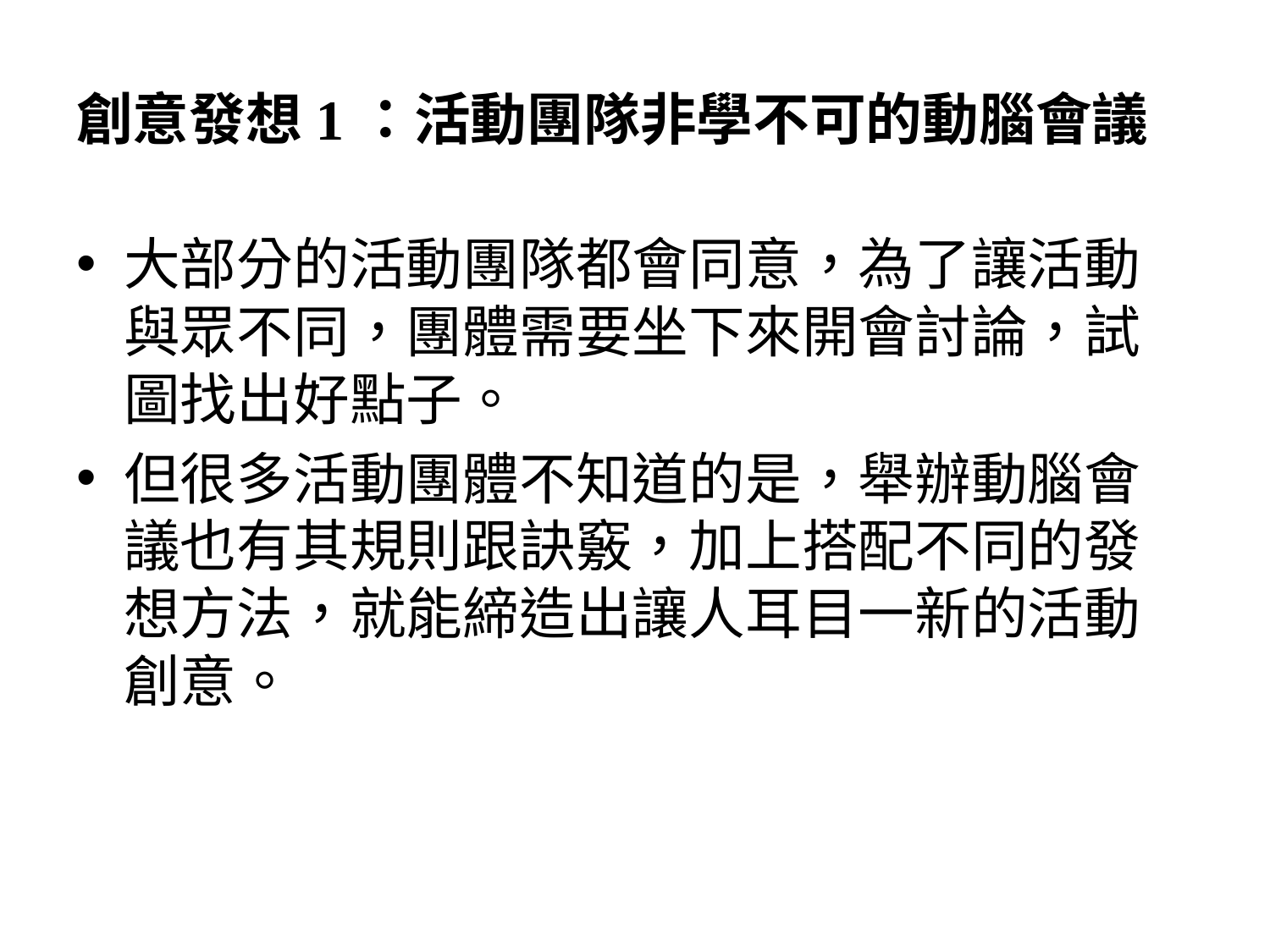

# 創意發想1：活動團隊非學不可的動腦會議
大部分的活動團隊都會同意，為了讓活動與眾不同，團體需要坐下來開會討論，試圖找出好點子。
但很多活動團體不知道的是，舉辦動腦會議也有其規則跟訣竅，加上搭配不同的發想方法，就能締造出讓人耳目一新的活動創意。